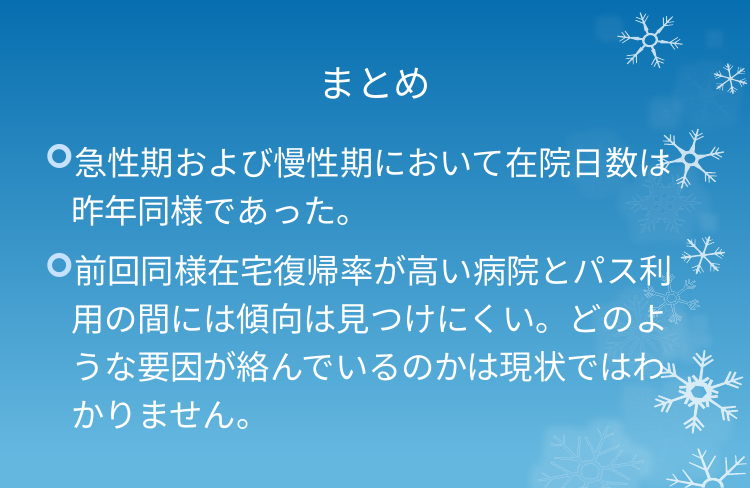

# まとめ
急性期および慢性期において在院日数は昨年同様であった。
前回同様在宅復帰率が高い病院とパス利用の間には傾向は見つけにくい。どのような要因が絡んでいるのかは現状ではわかりません。